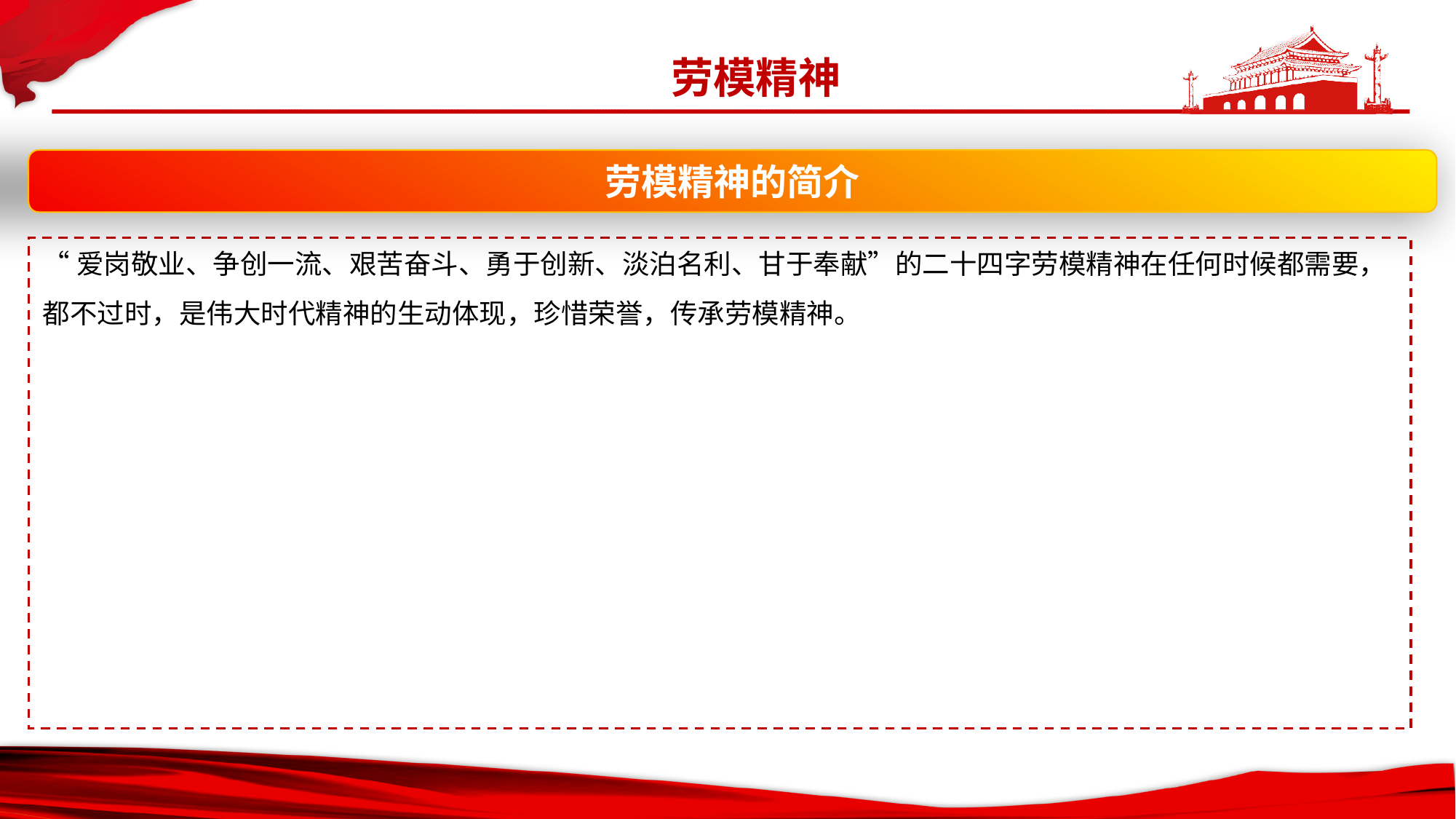

劳模精神
劳模精神的简介
“爱岗敬业、争创一流、艰苦奋斗、勇于创新、淡泊名利、甘于奉献”的二十四字劳模精神在任何时候都需要，都不过时，是伟大时代精神的生动体现，珍惜荣誉，传承劳模精神。